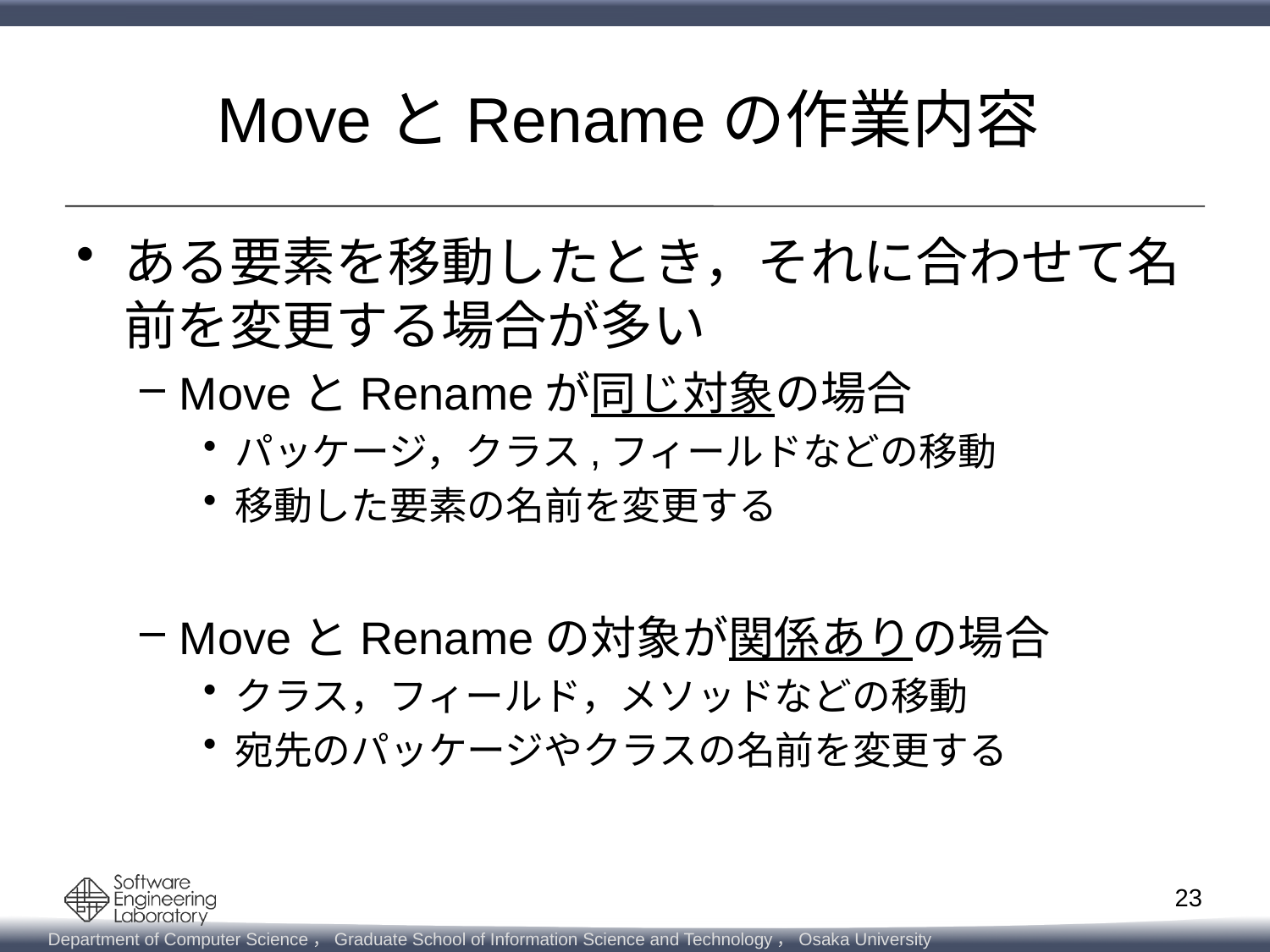

MoveとRenameの作業内容
ある要素を移動したとき，それに合わせて名前を変更する場合が多い
MoveとRenameが同じ対象の場合
パッケージ，クラス,フィールドなどの移動
移動した要素の名前を変更する

MoveとRenameの対象が関係ありの場合
クラス，フィールド，メソッドなどの移動
宛先のパッケージやクラスの名前を変更する
23